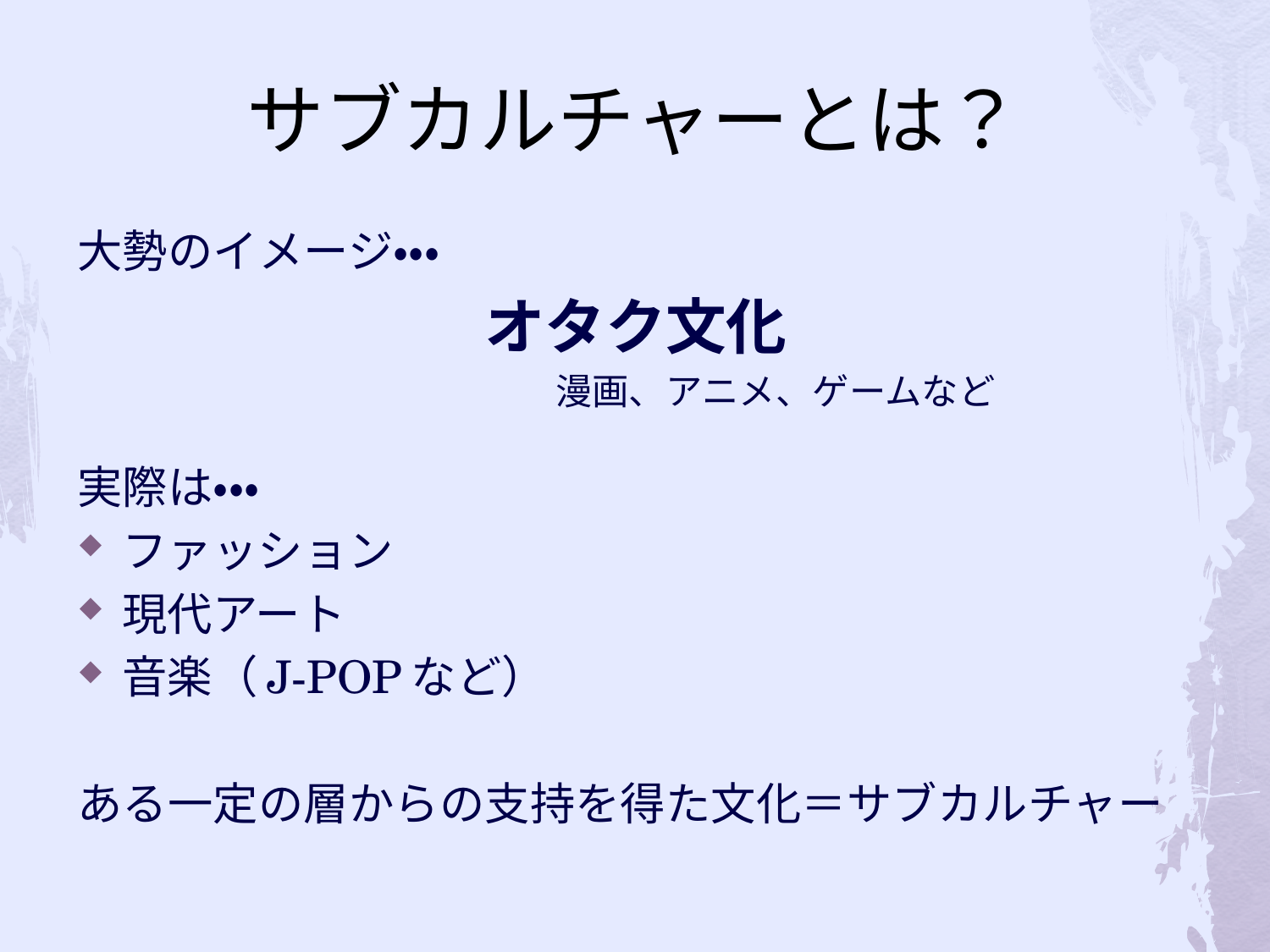

# サブカルチャーとは？
大勢のイメージ・・・
オタク文化
漫画、アニメ、ゲームなど

実際は・・・
ファッション
現代アート
音楽（J-POPなど）

ある一定の層からの支持を得た文化＝サブカルチャー